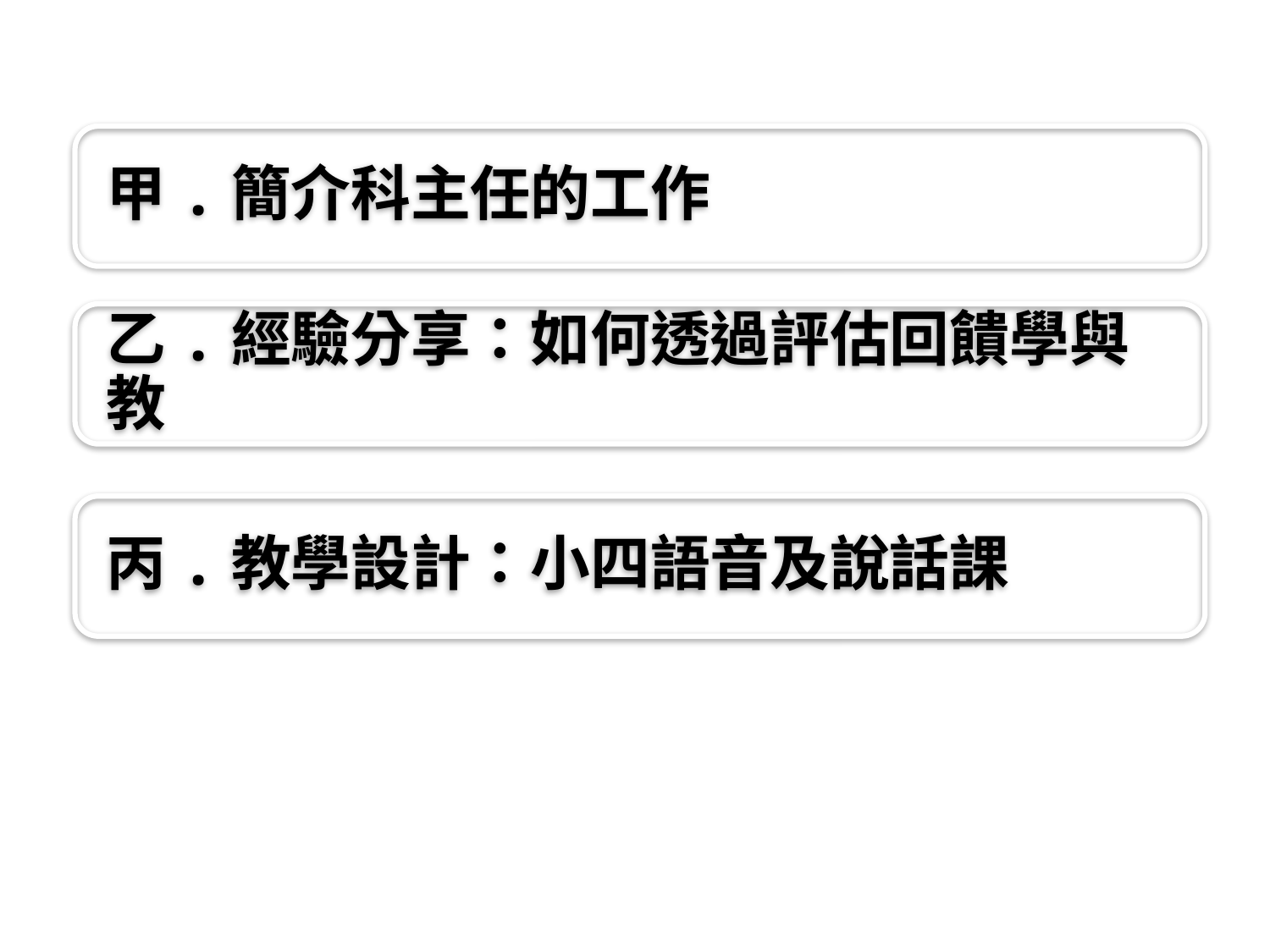

甲.簡介科主任的工作
乙.經驗分享：如何透過評估回饋學與教
丙.教學設計：小四語音及說話課